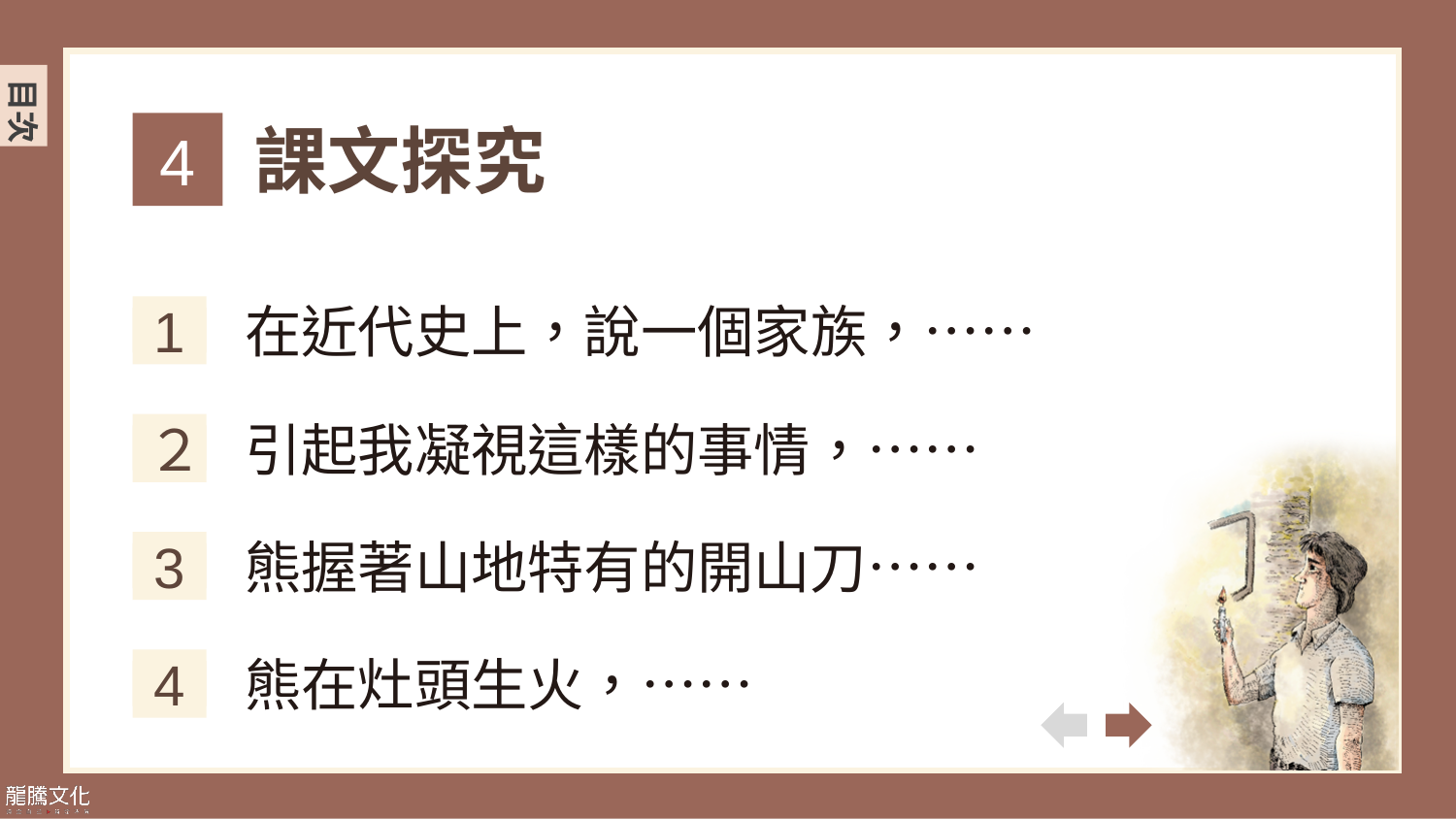

課文探究
4
在近代史上，說一個家族，……

1
引起我凝視這樣的事情，……

２
熊握著山地特有的開山刀……

3
熊在灶頭生火，……

4